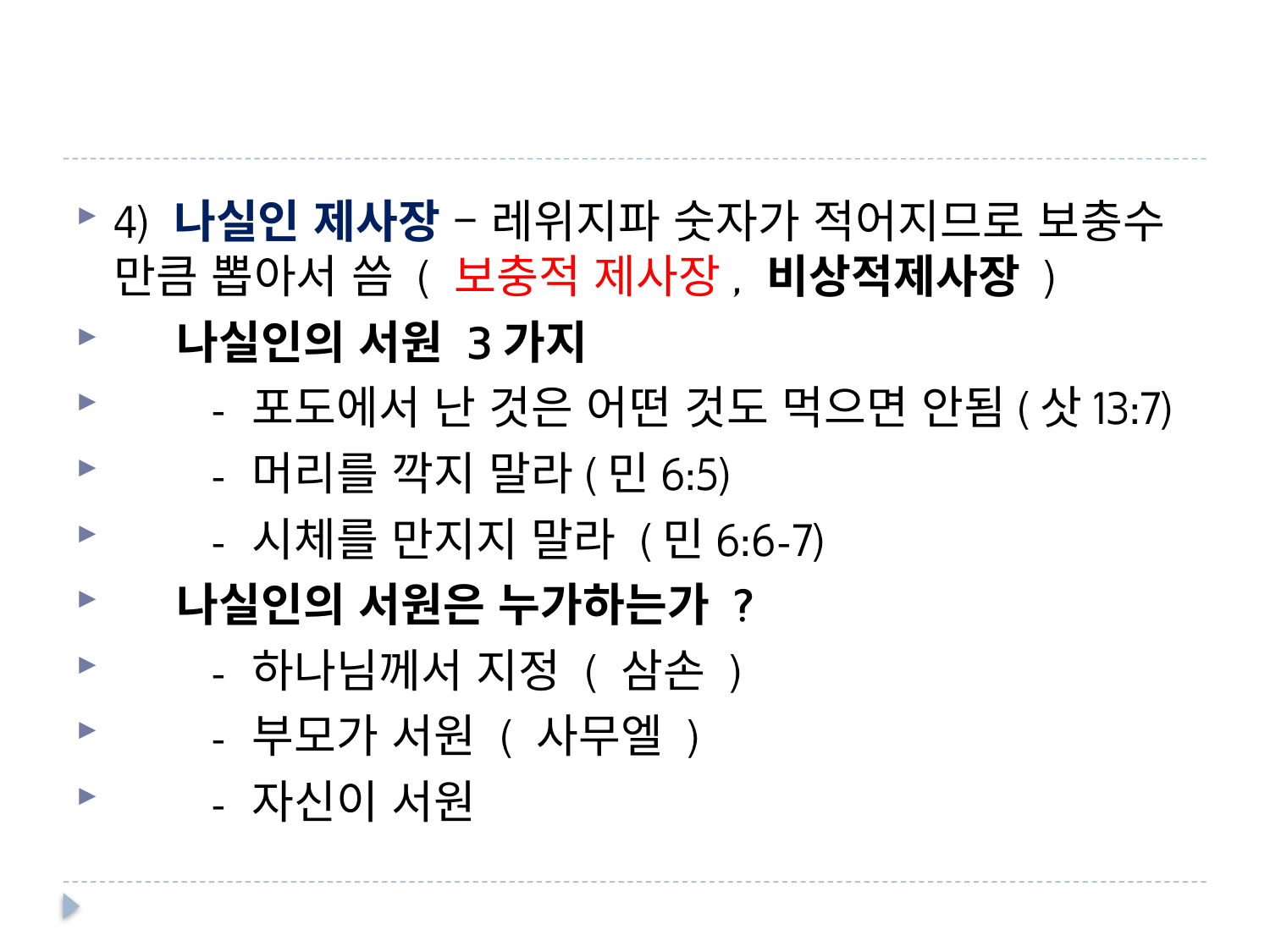

#
4) 나실인 제사장 – 레위지파 숫자가 적어지므로 보충수 만큼 뽑아서 씀 ( 보충적 제사장, 비상적제사장 )
    나실인의 서원 3가지
       - 포도에서 난 것은 어떤 것도 먹으면 안됨(삿13:7)
       - 머리를 깍지 말라(민6:5)
       - 시체를 만지지 말라 (민6:6-7)
    나실인의 서원은 누가하는가 ?
       - 하나님께서 지정 ( 삼손 )
       - 부모가 서원 ( 사무엘 )
       - 자신이 서원